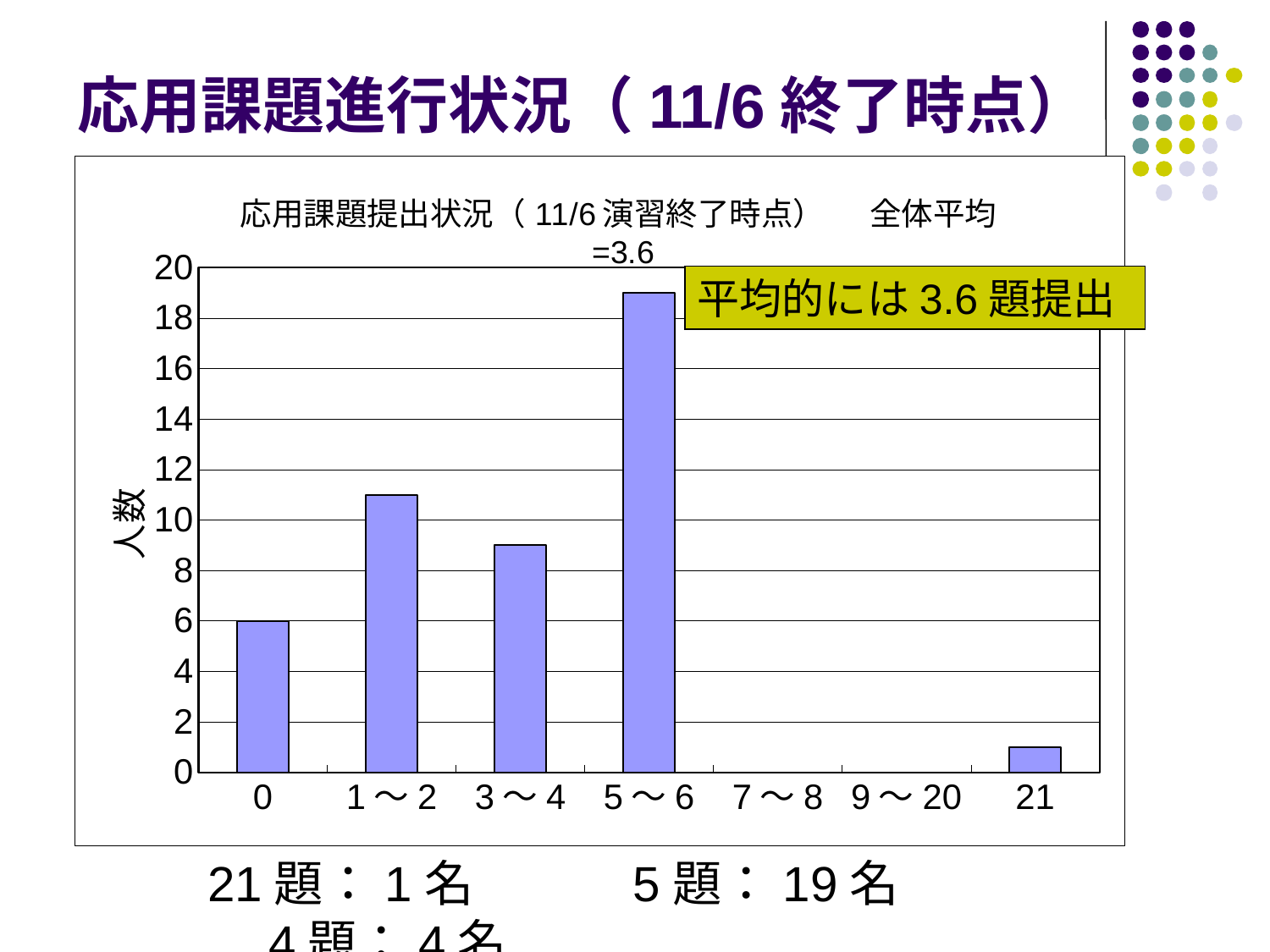

# 応用課題進行状況（11/6終了時点）

### Chart: 応用課題提出状況（11/6演習終了時点）　  全体平均=3.6

| Category |  |
|---|---|
| 0 | 6.0 |
| 1～2 | 11.0 |
| 3～4 | 9.0 |
| 5～6 | 19.0 |
| 7～8 | 0.0 |
| 9～20 | 0.0 |
| 21 | 1.0 |
平均的には3.6題提出
21題：1名　　　5題：19名　　　4題：4名